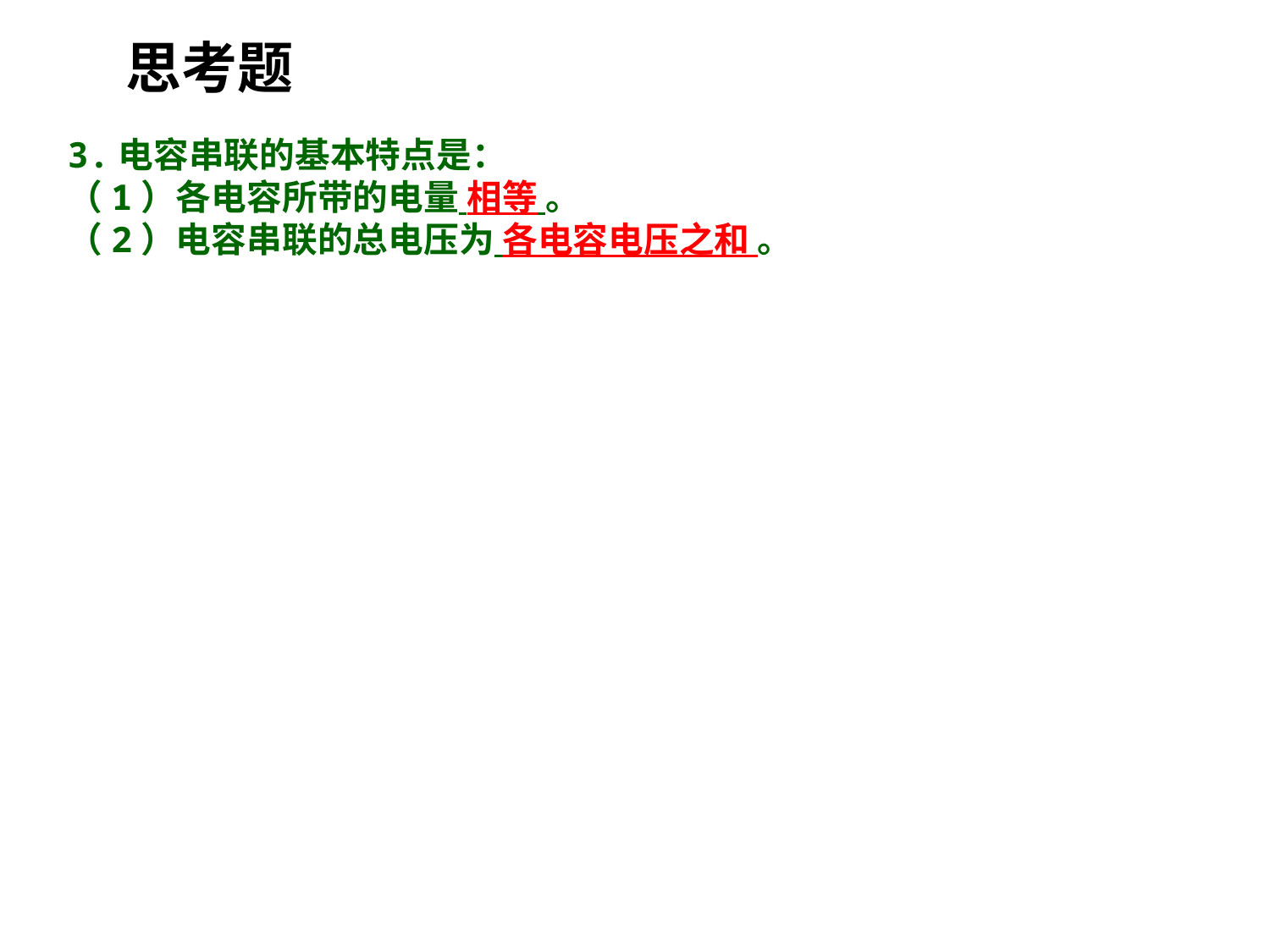

思考题
3.电容串联的基本特点是：
（1）各电容所带的电量 相等 。
（2）电容串联的总电压为 各电容电压之和 。